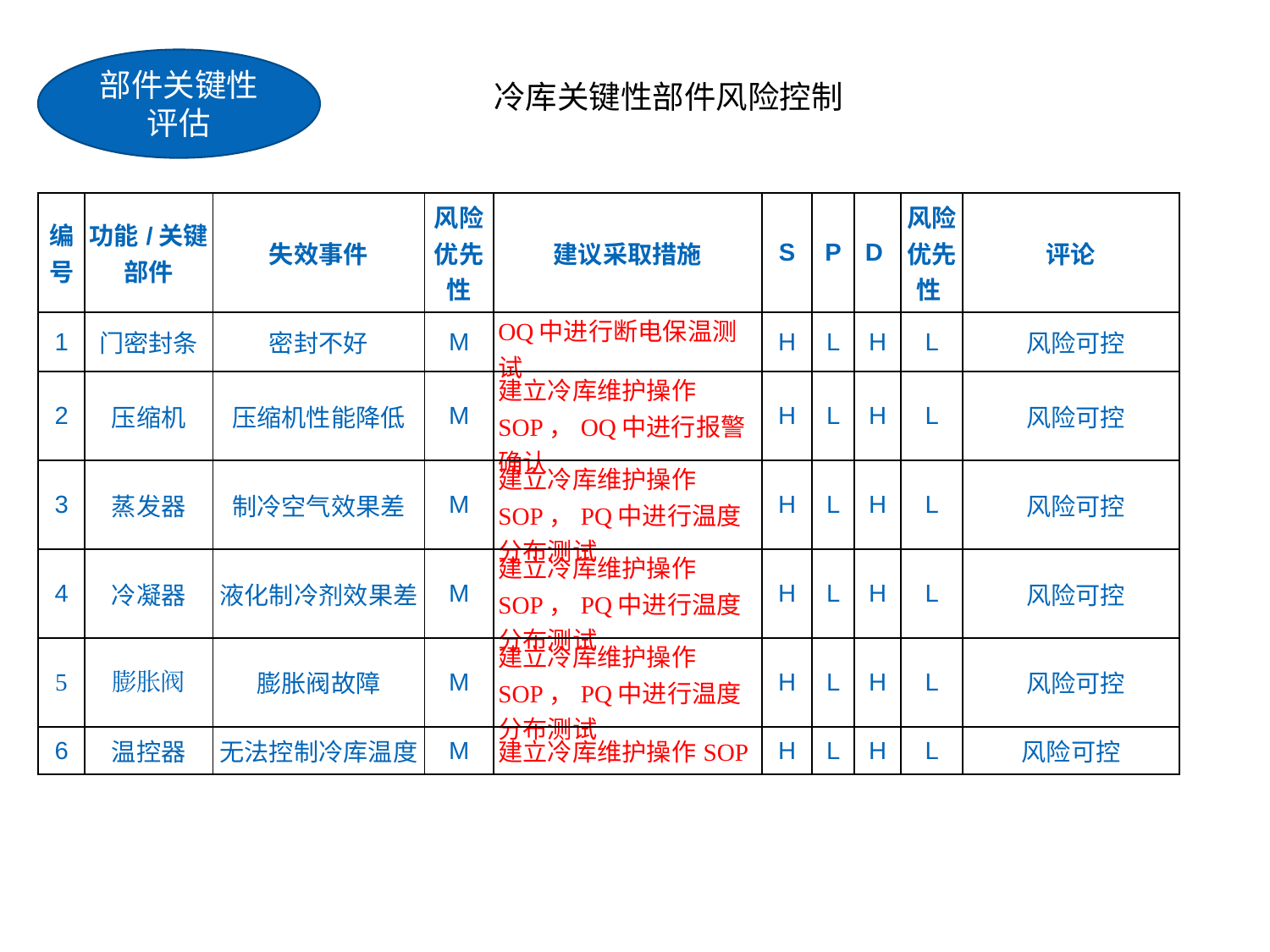

部件关键性评估
冷库关键性部件风险控制
| 编号 | 功能/关键部件 | 失效事件 | 风险优先性 | 建议采取措施 | S | P | D | 风险优先性 | 评论 |
| --- | --- | --- | --- | --- | --- | --- | --- | --- | --- |
| 1 | 门密封条 | 密封不好 | M | OQ中进行断电保温测试 | H | L | H | L | 风险可控 |
| 2 | 压缩机 | 压缩机性能降低 | M | 建立冷库维护操作SOP，OQ中进行报警确认 | H | L | H | L | 风险可控 |
| 3 | 蒸发器 | 制冷空气效果差 | M | 建立冷库维护操作SOP，PQ中进行温度分布测试 | H | L | H | L | 风险可控 |
| 4 | 冷凝器 | 液化制冷剂效果差 | M | 建立冷库维护操作SOP，PQ中进行温度分布测试 | H | L | H | L | 风险可控 |
| 5 | 膨胀阀 | 膨胀阀故障 | M | 建立冷库维护操作SOP，PQ中进行温度分布测试 | H | L | H | L | 风险可控 |
| 6 | 温控器 | 无法控制冷库温度 | M | 建立冷库维护操作SOP | H | L | H | L | 风险可控 |